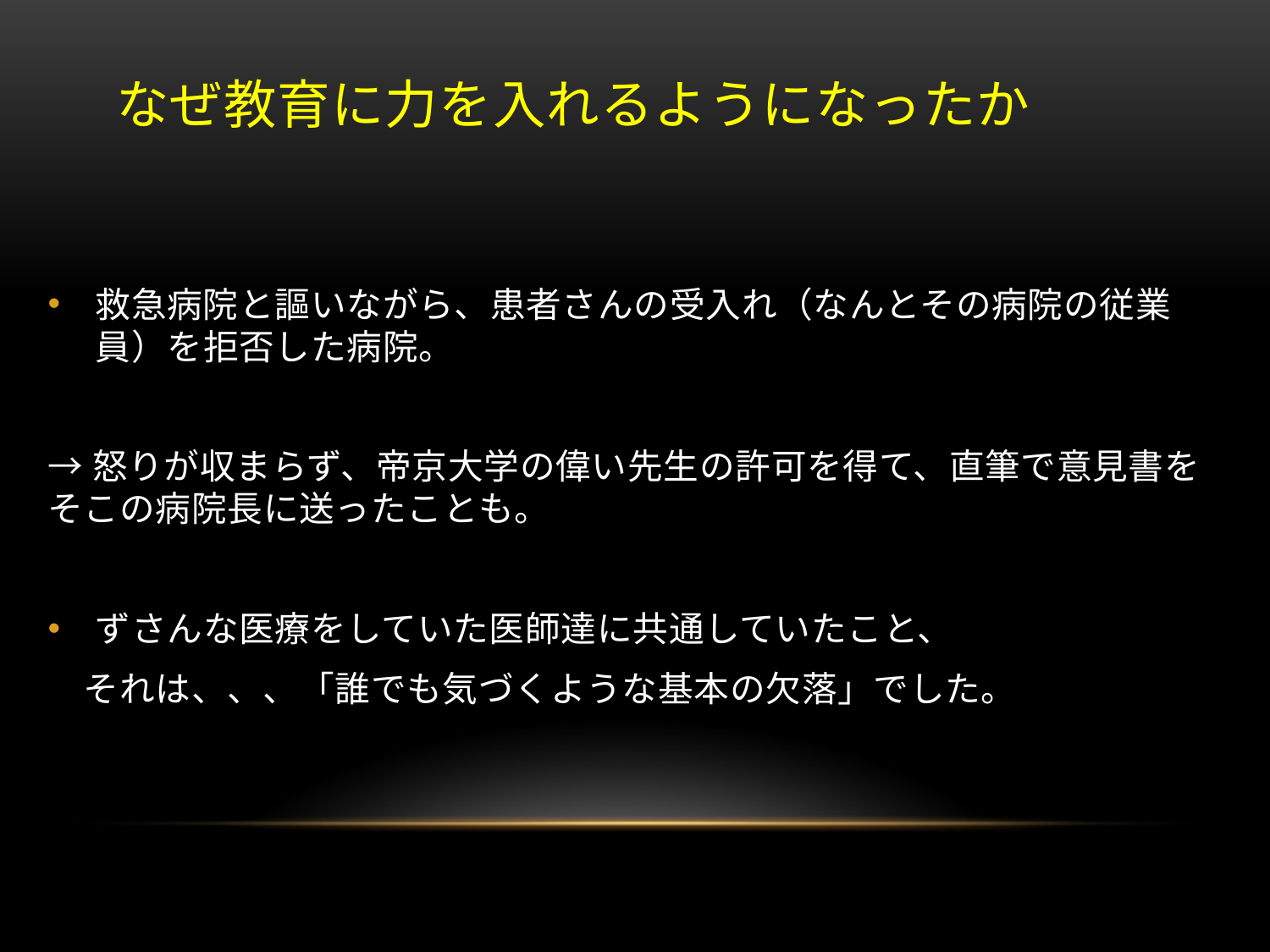

# なぜ教育に力を入れるようになったか

救急病院と謳いながら、患者さんの受入れ（なんとその病院の従業員）を拒否した病院。

→怒りが収まらず、帝京大学の偉い先生の許可を得て、直筆で意見書をそこの病院長に送ったことも。

ずさんな医療をしていた医師達に共通していたこと、
　それは、、、「誰でも気づくような基本の欠落」でした。